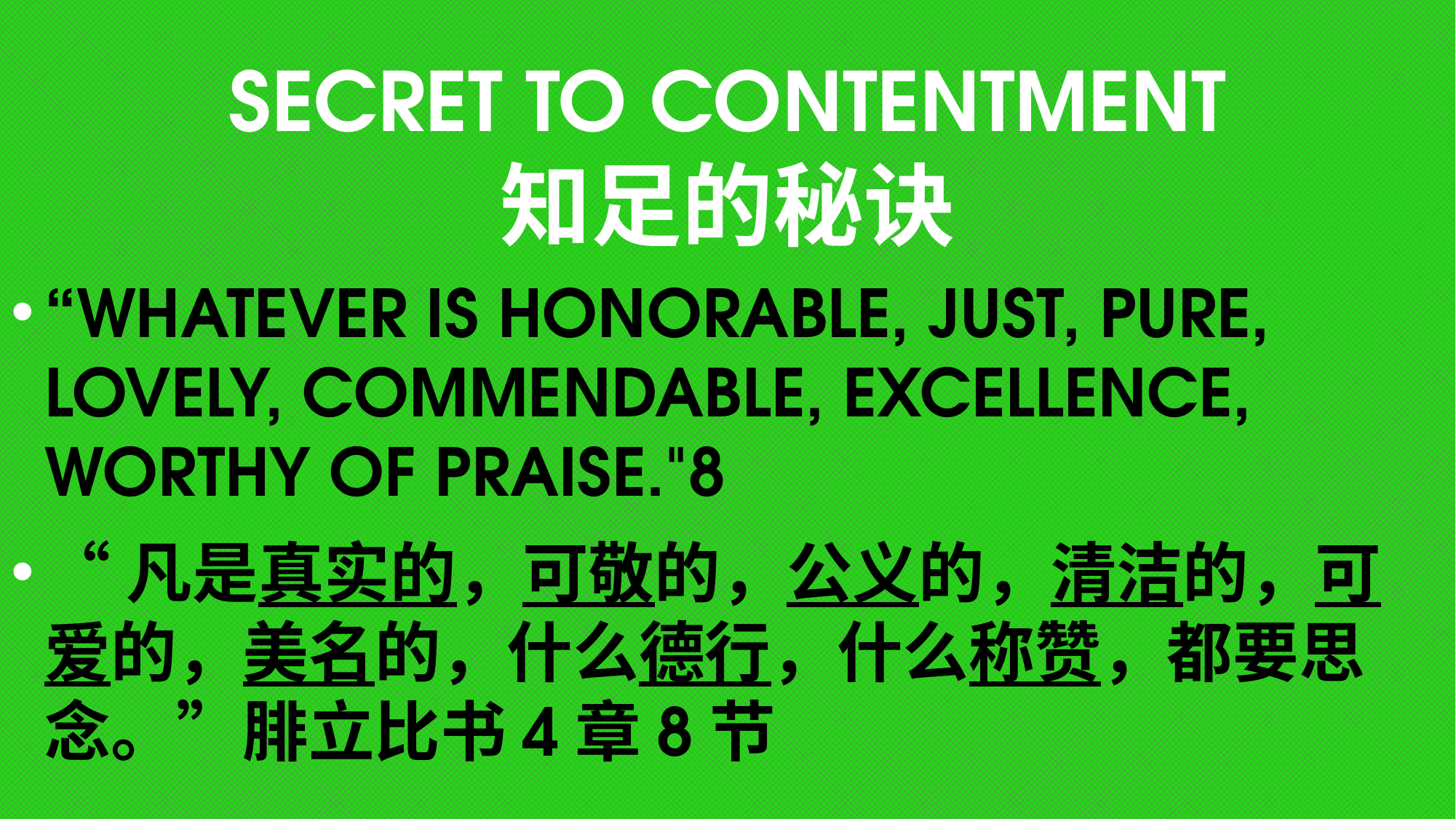

# SECRET TO CONTENTMENT 知足的秘诀
“whatever is honorable, just, pure, lovely, commendable, excellence, worthy of praise."8
“凡是真实的，可敬的，公义的，清洁的，可爱的，美名的，什么德行，什么称赞，都要思念。”腓立比书4章8节